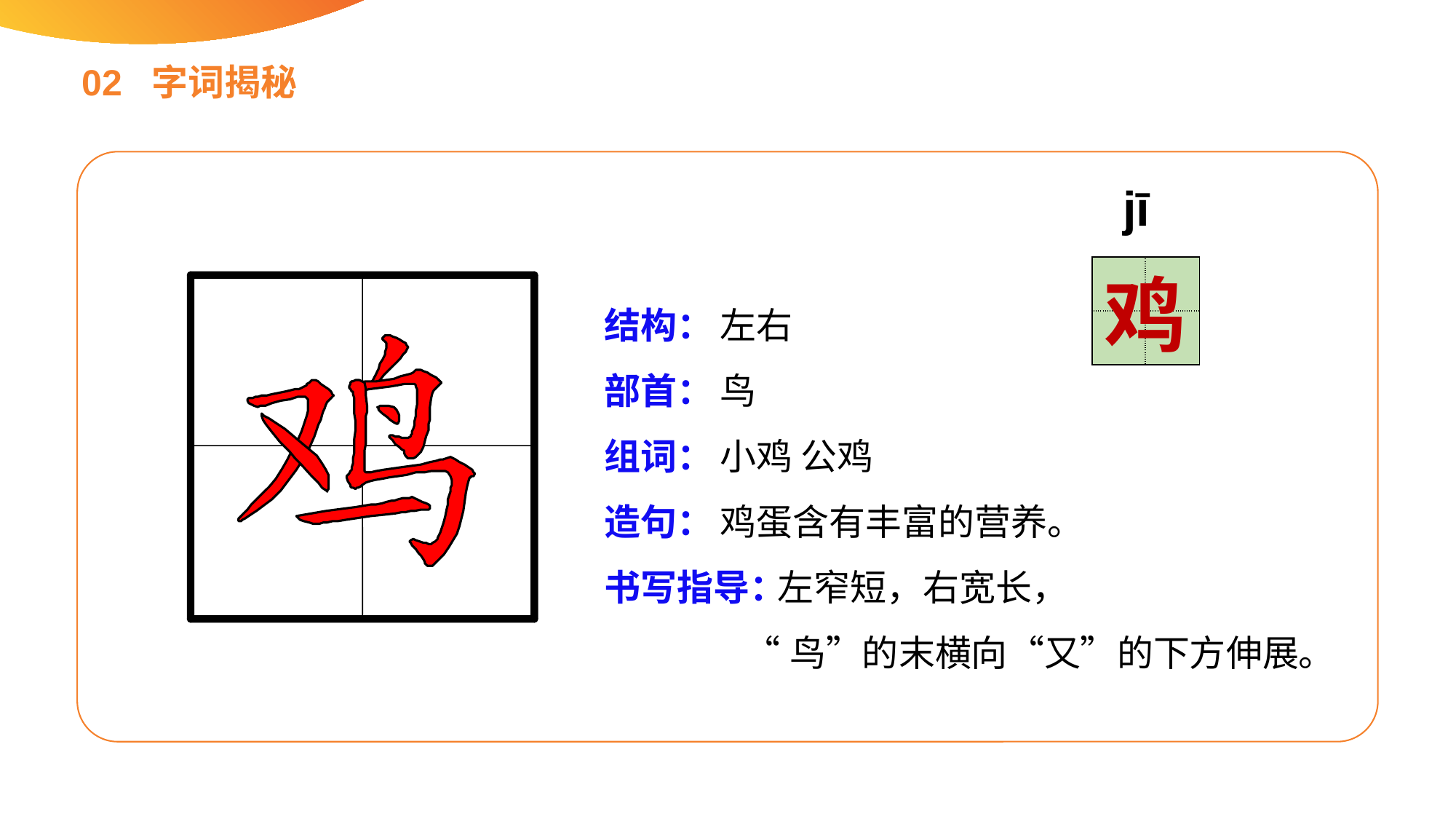

02  字词揭秘
jī
|  |  |
| --- | --- |
|  |  |
鸡

结构：
部首：
组词：
造句：
书写指导：

左右
鸟
小鸡 公鸡
鸡蛋含有丰富的营养。
      左窄短，右宽长，
   “鸟”的末横向“又”的下方伸展。